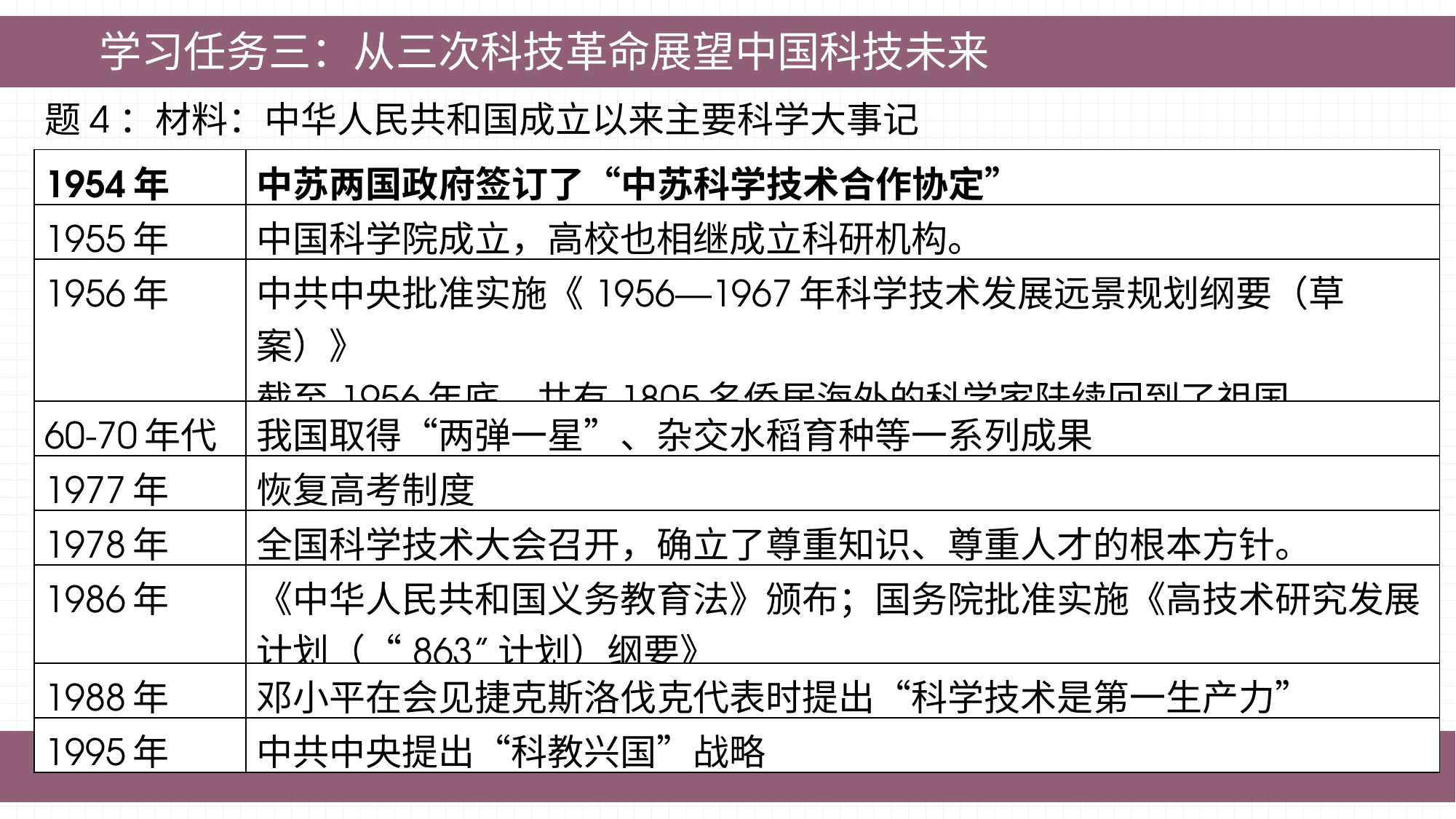

学习任务三：从三次科技革命展望中国科技未来

题4：材料：中华人民共和国成立以来主要科学大事记
| 1954年 | 中苏两国政府签订了“中苏科学技术合作协定” |
| --- | --- |
| 1955年 | 中国科学院成立，高校也相继成立科研机构。 |
| 1956年 | 中共中央批准实施《1956—1967年科学技术发展远景规划纲要（草案）》 截至1956年底，共有1805名侨居海外的科学家陆续回到了祖国 |
| 60-70年代 | 我国取得“两弹一星”、杂交水稻育种等一系列成果 |
| 1977年 | 恢复高考制度 |
| 1978年 | 全国科学技术大会召开，确立了尊重知识、尊重人才的根本方针。 |
| 1986年 | 《中华人民共和国义务教育法》颁布；国务院批准实施《高技术研究发展计划（“863”计划）纲要》 |
| 1988年 | 邓小平在会见捷克斯洛伐克代表时提出“科学技术是第一生产力” |
| 1995年 | 中共中央提出“科教兴国”战略 |
根据材料，概括新中国成立以来促进科技发展的因素，说明中国科技快速发展的意义。（15分）